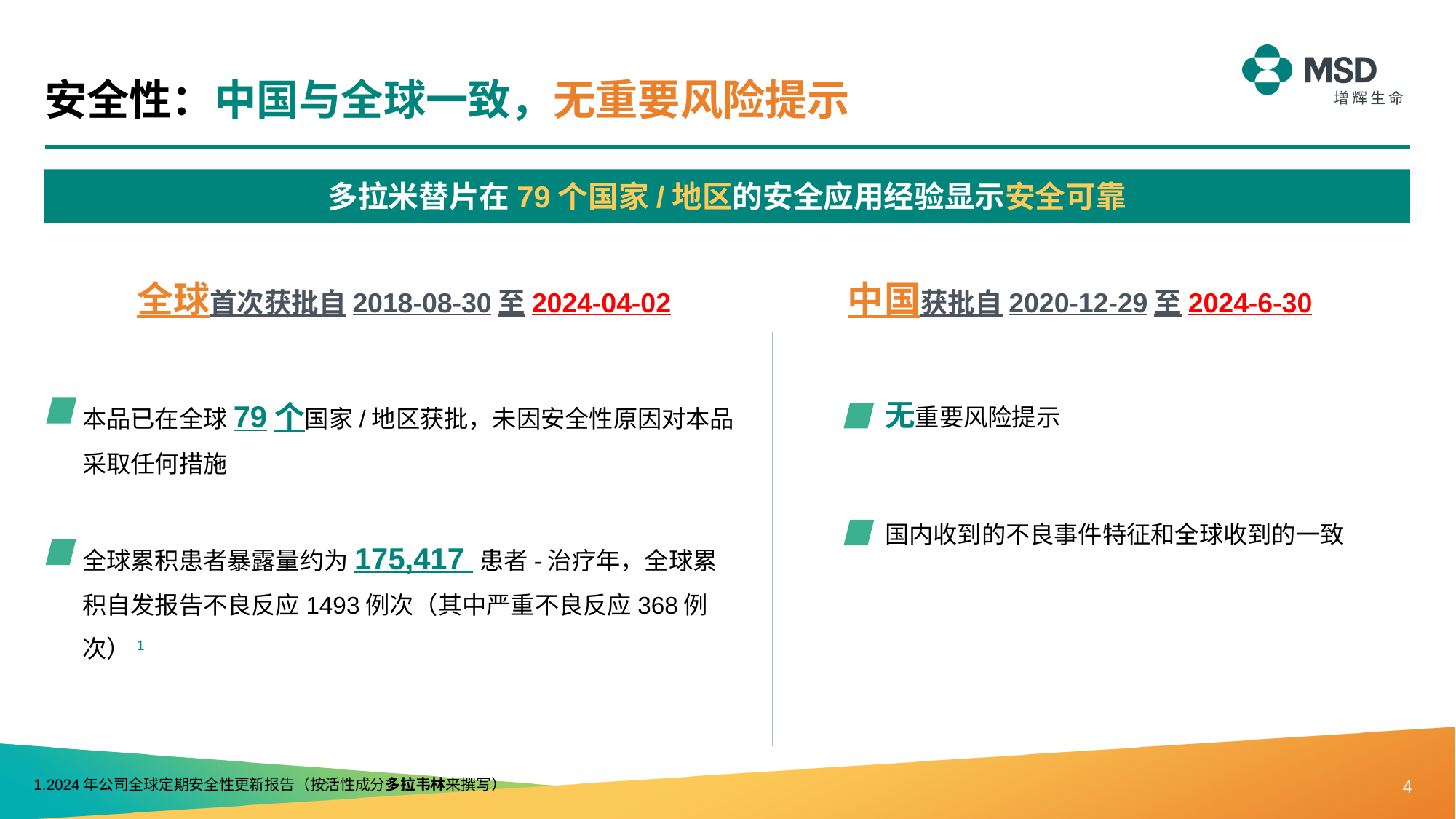

安全性：中国与全球一致，无重要风险提示
多拉米替片在79个国家/地区的安全应用经验显示安全可靠
中国获批自2020-12-29至2024-6-30
全球首次获批自2018-08-30至2024-04-02
本品已在全球79个国家/地区获批，未因安全性原因对本品采取任何措施

全球累积患者暴露量约为175,417 患者-治疗年，全球累积自发报告不良反应1493例次（其中严重不良反应368例次）1

无重要风险提示

国内收到的不良事件特征和全球收到的一致

1.2024年公司全球定期安全性更新报告（按活性成分多拉韦林来撰写）
4